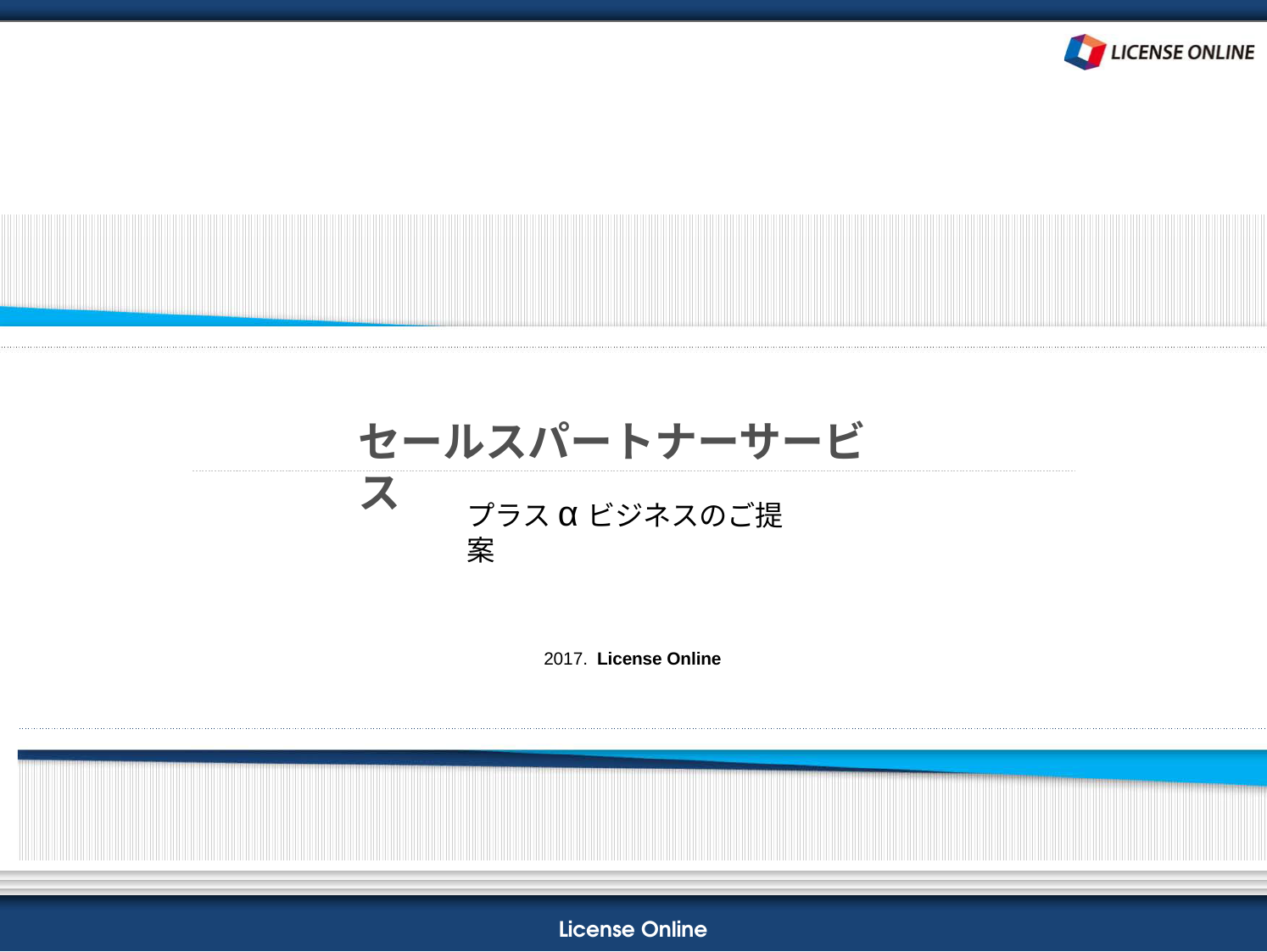

# セールスパートナーサービス

プラスαビジネスのご提案

2017.  License Online

License Online